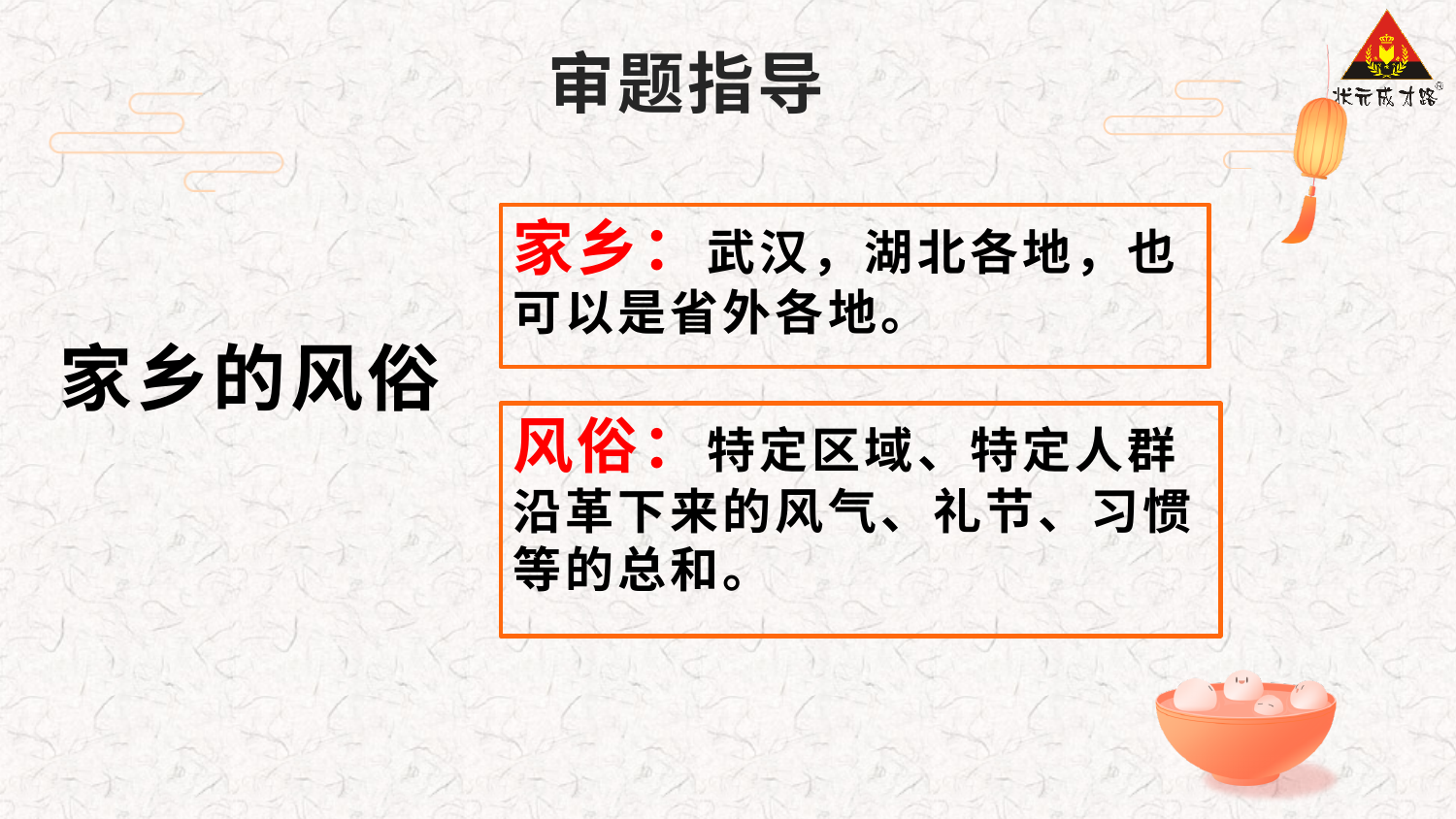

审题指导
家乡：武汉，湖北各地，也可以是省外各地。
家乡的风俗
风俗：特定区域、特定人群沿革下来的风气、礼节、习惯等的总和。